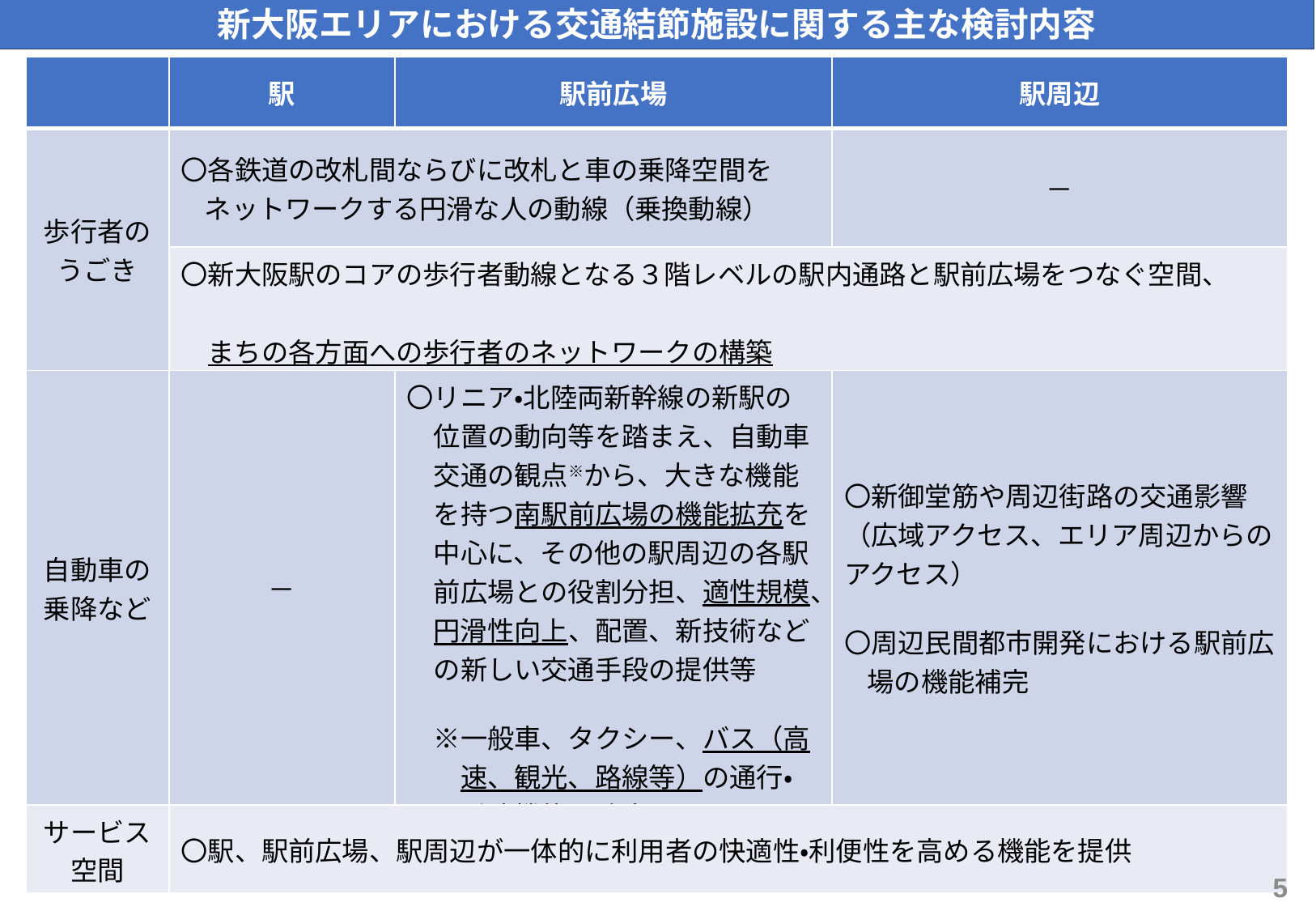

新大阪エリアにおける交通結節施設に関する主な検討内容
|  | 駅 | 駅前広場 | 駅周辺 |
| --- | --- | --- | --- |
| 歩行者のうごき | 〇各鉄道の改札間ならびに改札と車の乗降空間をネットワークする円滑な人の動線（乗換動線） |  | － |
|  | 〇新大阪駅のコアの歩行者動線となる３階レベルの駅内通路と駅前広場をつなぐ空間、　　 　まちの各方面への歩行者のネットワークの構築 |  |  |
| 自動車の乗降など | － | 〇リニア・北陸両新幹線の新駅の 　位置の動向等を踏まえ、自動車 　交通の観点※から、大きな機能 　を持つ南駅前広場の機能拡充を 　中心に、その他の駅周辺の各駅 　前広場との役割分担、適性規模、 　円滑性向上、配置、新技術など 　の新しい交通手段の提供等 　※一般車、タクシー、バス（高 　　速、観光、路線等）の通行・ 　　乗降機能、駐車など | 〇新御堂筋や周辺街路の交通影響（広域アクセス、エリア周辺からのアクセス） 〇周辺民間都市開発における駅前広場の機能補完 |
| サービス空間 | 〇駅、駅前広場、駅周辺が一体的に利用者の快適性・利便性を高める機能を提供 |  |  |
5